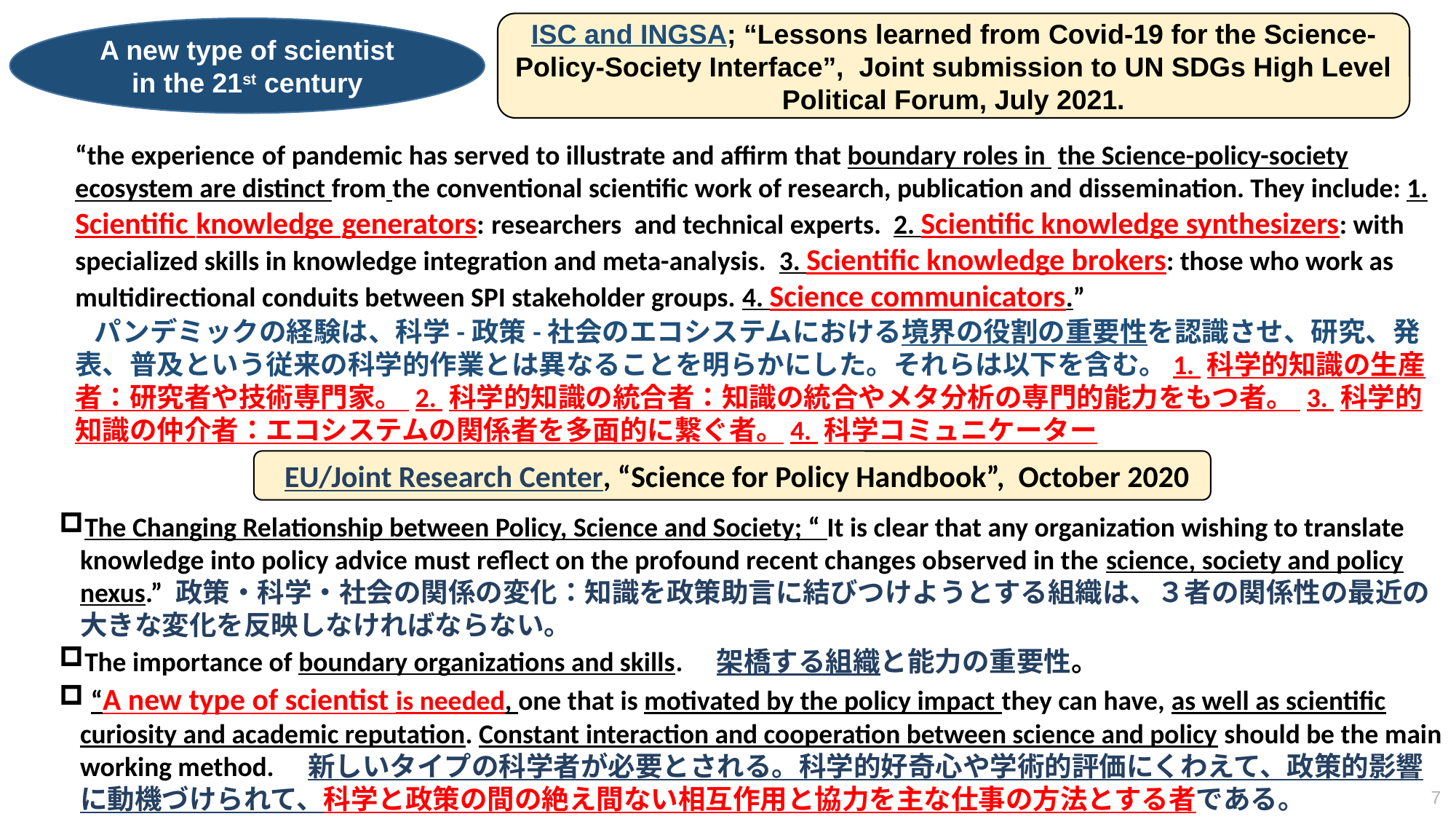

ISC and INGSA; “Lessons learned from Covid-19 for the Science-Policy-Society Interface”,  Joint submission to UN SDGs High Level Political Forum, July 2021.
A new type of scientist in the 21st century
“the experience of pandemic has served to illustrate and affirm that boundary roles in  the Science-policy-society ecosystem are distinct from the conventional scientific work of research, publication and dissemination. They include: 1. Scientific knowledge generators: researchers  and technical experts.  2. Scientific knowledge synthesizers: with specialized skills in knowledge integration and meta-analysis.  3. Scientific knowledge brokers: those who work as multidirectional conduits between SPI stakeholder groups. 4. Science communicators.”
  パンデミックの経験は、科学-政策-社会のエコシステムにおける境界の役割の重要性を認識させ、研究、発表、普及という従来の科学的作業とは異なることを明らかにした。それらは以下を含む。1. 科学的知識の生産者：研究者や技術専門家。 2. 科学的知識の統合者：知識の統合やメタ分析の専門的能力をもつ者。 3. 科学的知識の仲介者：エコシステムの関係者を多面的に繋ぐ者。4. 科学コミュニケーター
EU/Joint Research Center, “Science for Policy Handbook”,  October 2020
The Changing Relationship between Policy, Science and Society; “ It is clear that any organization wishing to translate knowledge into policy advice must reflect on the profound recent changes observed in the science, society and policy nexus.” 政策・科学・社会の関係の変化：知識を政策助言に結びつけようとする組織は、３者の関係性の最近の大きな変化を反映しなければならない。
The importance of boundary organizations and skills.　架橋する組織と能力の重要性。
 “A new type of scientist is needed, one that is motivated by the policy impact they can have, as well as scientific curiosity and academic reputation. Constant interaction and cooperation between science and policy should be the main working method.　新しいタイプの科学者が必要とされる。科学的好奇心や学術的評価にくわえて、政策的影響に動機づけられて、科学と政策の間の絶え間ない相互作用と協力を主な仕事の方法とする者である。
7